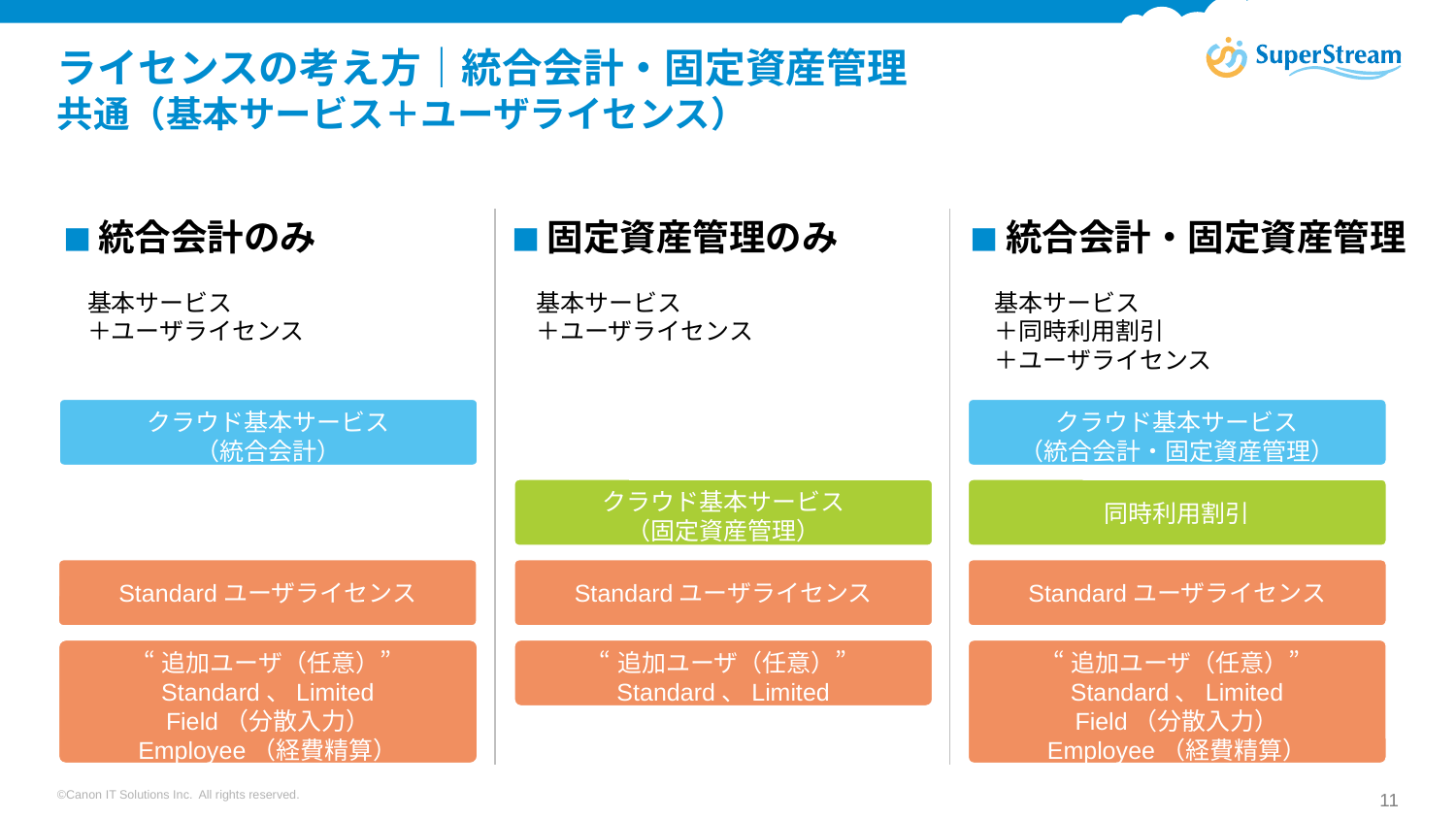

# ライセンスの考え方｜統合会計・固定資産管理 共通（基本サービス＋ユーザライセンス）
■統合会計のみ

　基本サービス
　＋ユーザライセンス

■固定資産管理のみ

　基本サービス
　＋ユーザライセンス
■統合会計・固定資産管理

　基本サービス
　＋同時利用割引
　＋ユーザライセンス
クラウド基本サービス
（統合会計）
クラウド基本サービス
（統合会計・固定資産管理）
クラウド基本サービス
（固定資産管理）
同時利用割引
Standardユーザライセンス
Standardユーザライセンス
Standardユーザライセンス
“追加ユーザ（任意）”
Standard、Limited
Field（分散入力）
Employee（経費精算）
“追加ユーザ（任意）”
Standard、Limited
“追加ユーザ（任意）”
Standard、Limited
Field（分散入力）
Employee（経費精算）
©Canon IT Solutions Inc.  All rights reserved.
11